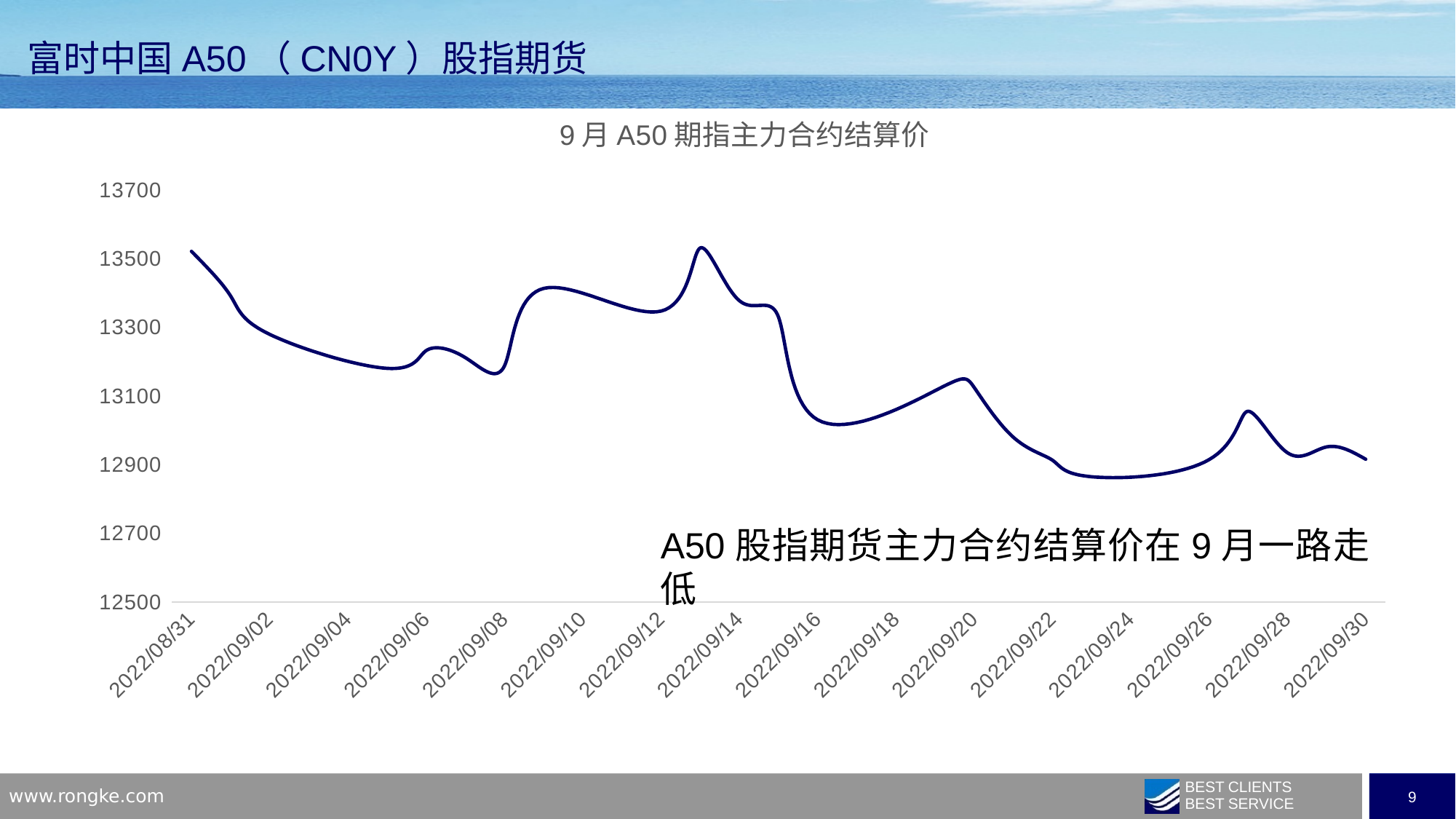

# 富时中国A50（CN0Y）股指期货

### Chart: 9月A50期指主力合约结算价

| Category | 9月富时中国A50（CN0Y）期指主力 |
|---|---|
| 44804 | 13522.0 |
| 44805 | 13392.0 |
| 44806 | 13280.0 |
| 44809 | 13181.0 |
| 44810 | 13233.0 |
| 44811 | 13212.0 |
| 44812 | 13189.0 |
| 44813 | 13414.0 |
| 44816 | 13348.0 |
| 44817 | 13532.0 |
| 44818 | 13378.0 |
| 44819 | 13330.0 |
| 44820 | 13031.0 |
| 44823 | 13116.0 |
| 44824 | 13125.0 |
| 44825 | 12980.0 |
| 44826 | 12913.0 |
| 44827 | 12865.0 |
| 44830 | 12915.0 |
| 44831 | 13056.0 |
| 44832 | 12935.0 |
| 44833 | 12952.0 |
| 44834 | 12916.0 |
A50股指期货主力合约结算价在9月一路走低